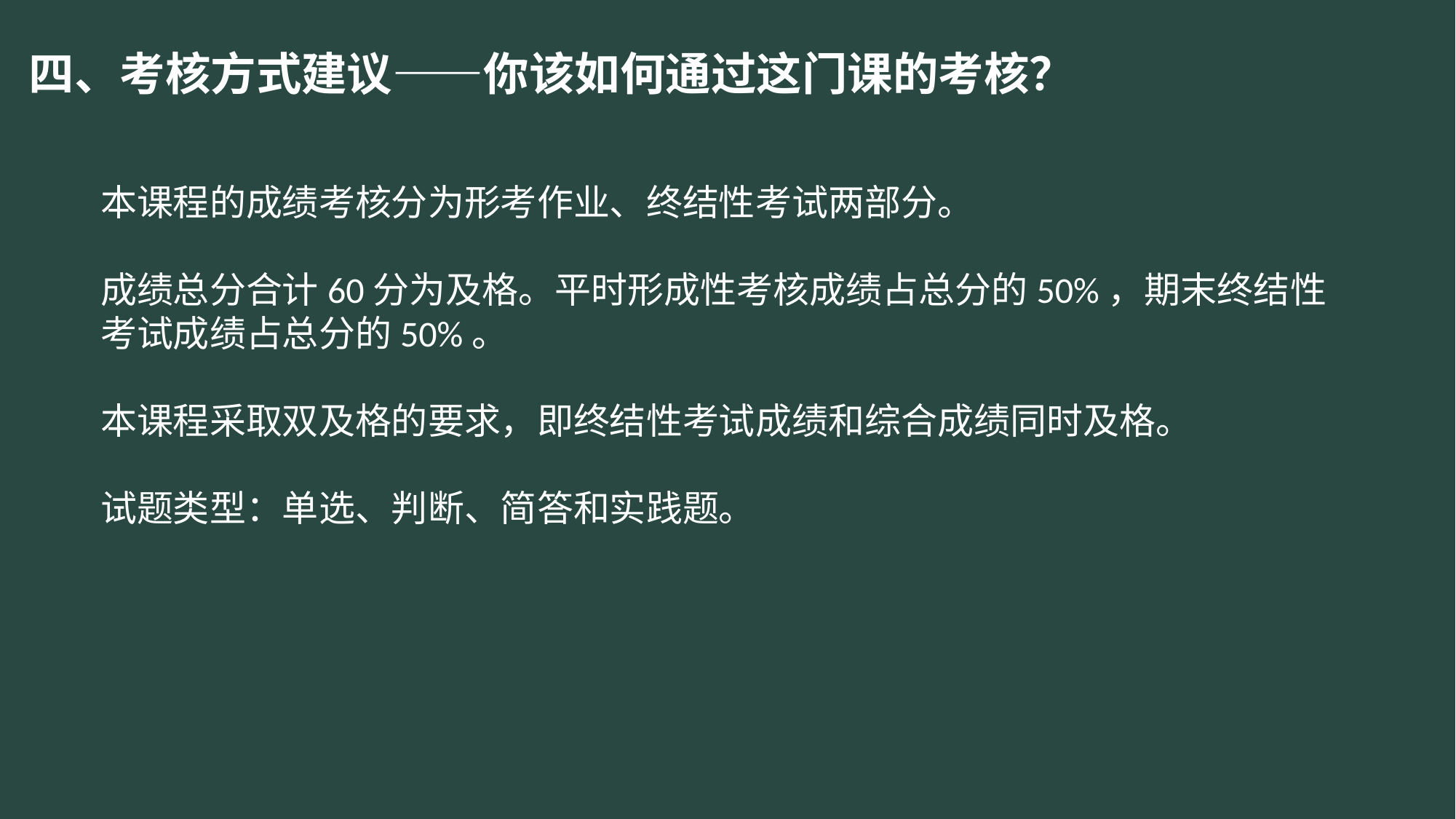

四、考核方式建议——你该如何通过这门课的考核？
本课程的成绩考核分为形考作业、终结性考试两部分。

成绩总分合计60分为及格。平时形成性考核成绩占总分的50%，期末终结性考试成绩占总分的50%。

本课程采取双及格的要求，即终结性考试成绩和综合成绩同时及格。

试题类型：单选、判断、简答和实践题。